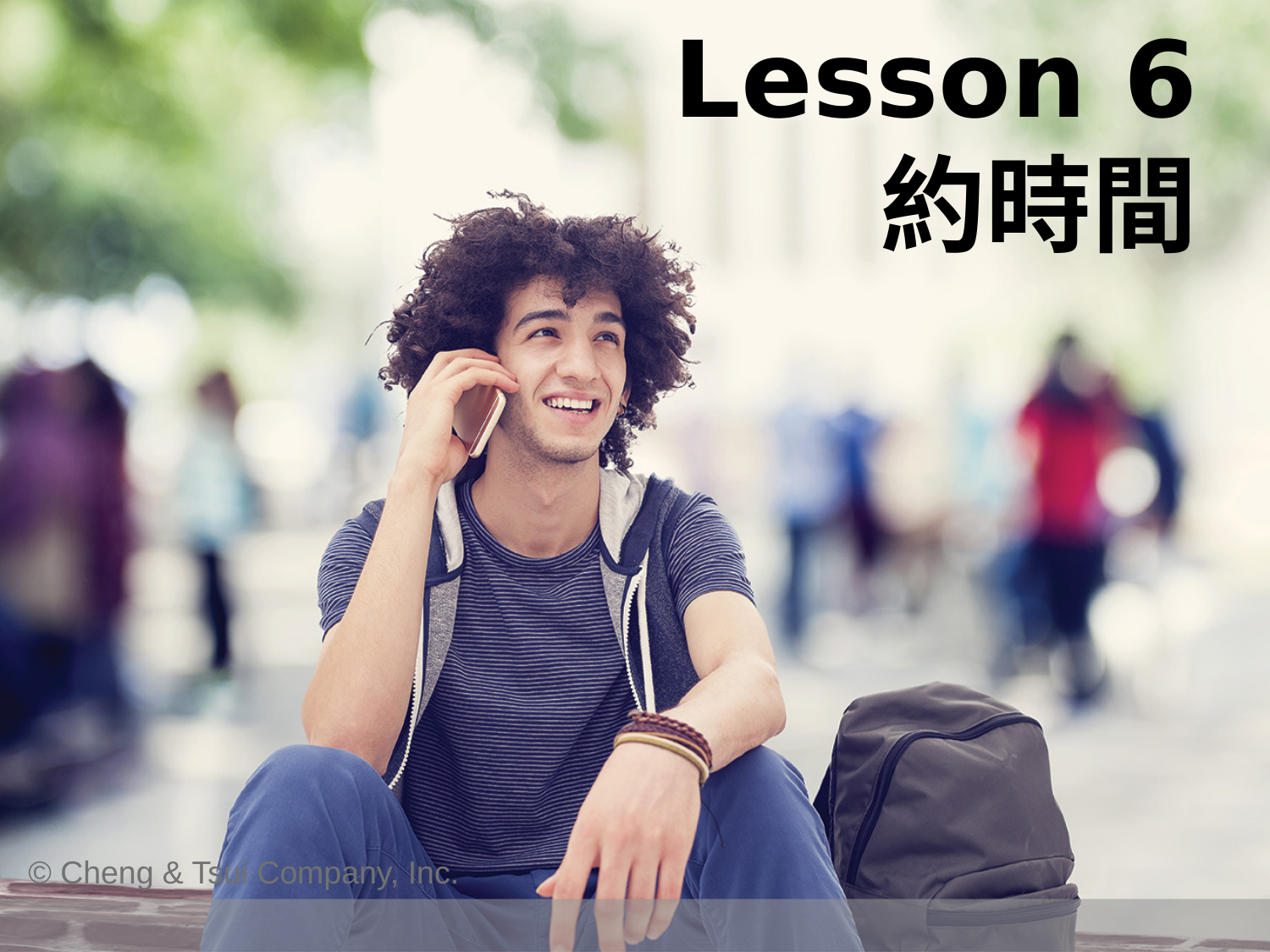

# Lesson 6 約時間
© Cheng & Tsui Company, Inc.